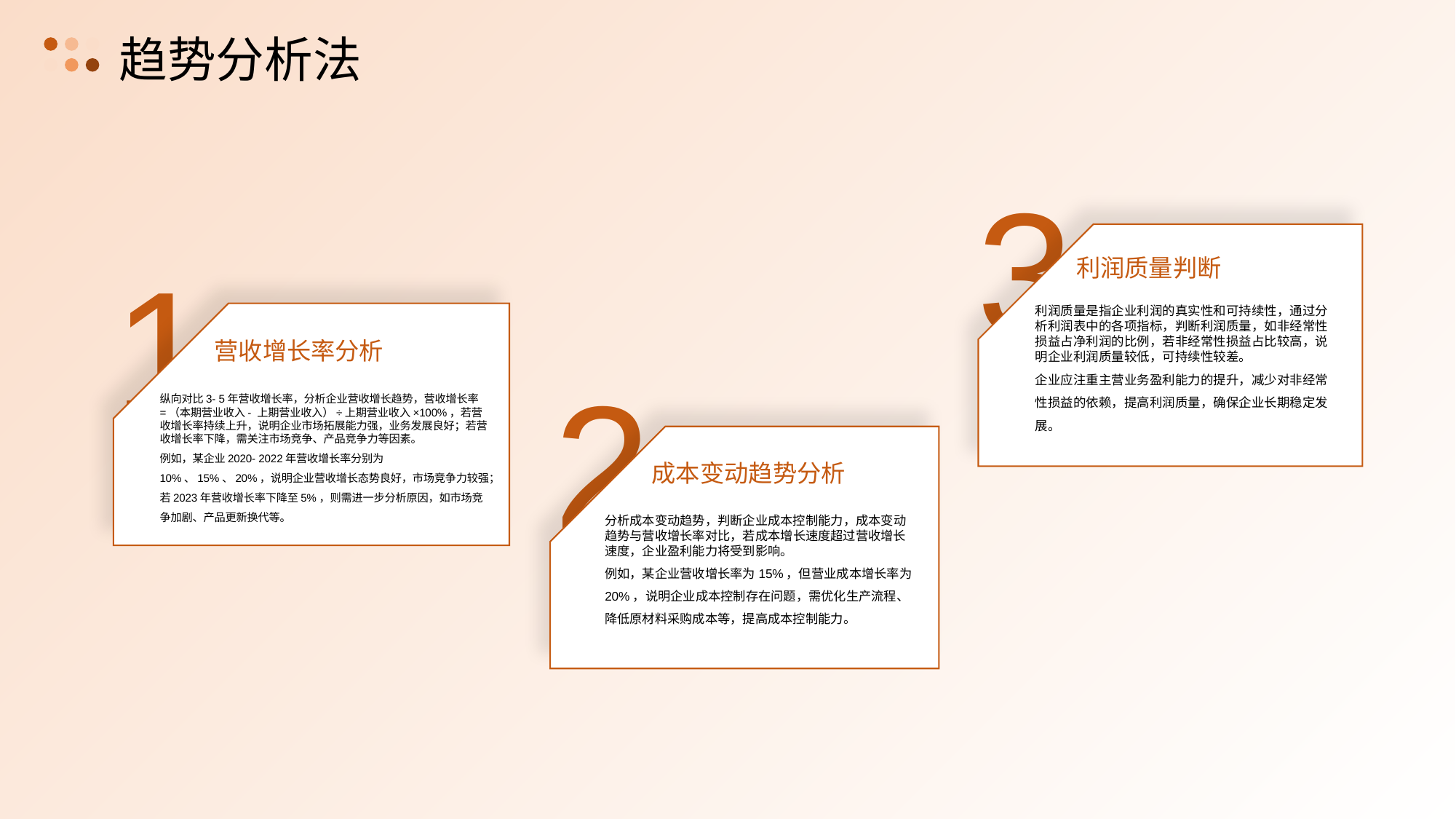

趋势分析法

3

1
利润质量判断
利润质量是指企业利润的真实性和可持续性，通过分析利润表中的各项指标，判断利润质量，如非经常性损益占净利润的比例，若非经常性损益占比较高，说明企业利润质量较低，可持续性较差。
企业应注重主营业务盈利能力的提升，减少对非经常性损益的依赖，提高利润质量，确保企业长期稳定发展。

营收增长率分析
2
纵向对比3- 5年营收增长率，分析企业营收增长趋势，营收增长率=（本期营业收入- 上期营业收入）÷上期营业收入×100%，若营收增长率持续上升，说明企业市场拓展能力强，业务发展良好；若营收增长率下降，需关注市场竞争、产品竞争力等因素。
例如，某企业2020- 2022年营收增长率分别为10%、15%、20%，说明企业营收增长态势良好，市场竞争力较强；若2023年营收增长率下降至5%，则需进一步分析原因，如市场竞争加剧、产品更新换代等。

成本变动趋势分析
分析成本变动趋势，判断企业成本控制能力，成本变动趋势与营收增长率对比，若成本增长速度超过营收增长速度，企业盈利能力将受到影响。
例如，某企业营收增长率为15%，但营业成本增长率为20%，说明企业成本控制存在问题，需优化生产流程、降低原材料采购成本等，提高成本控制能力。